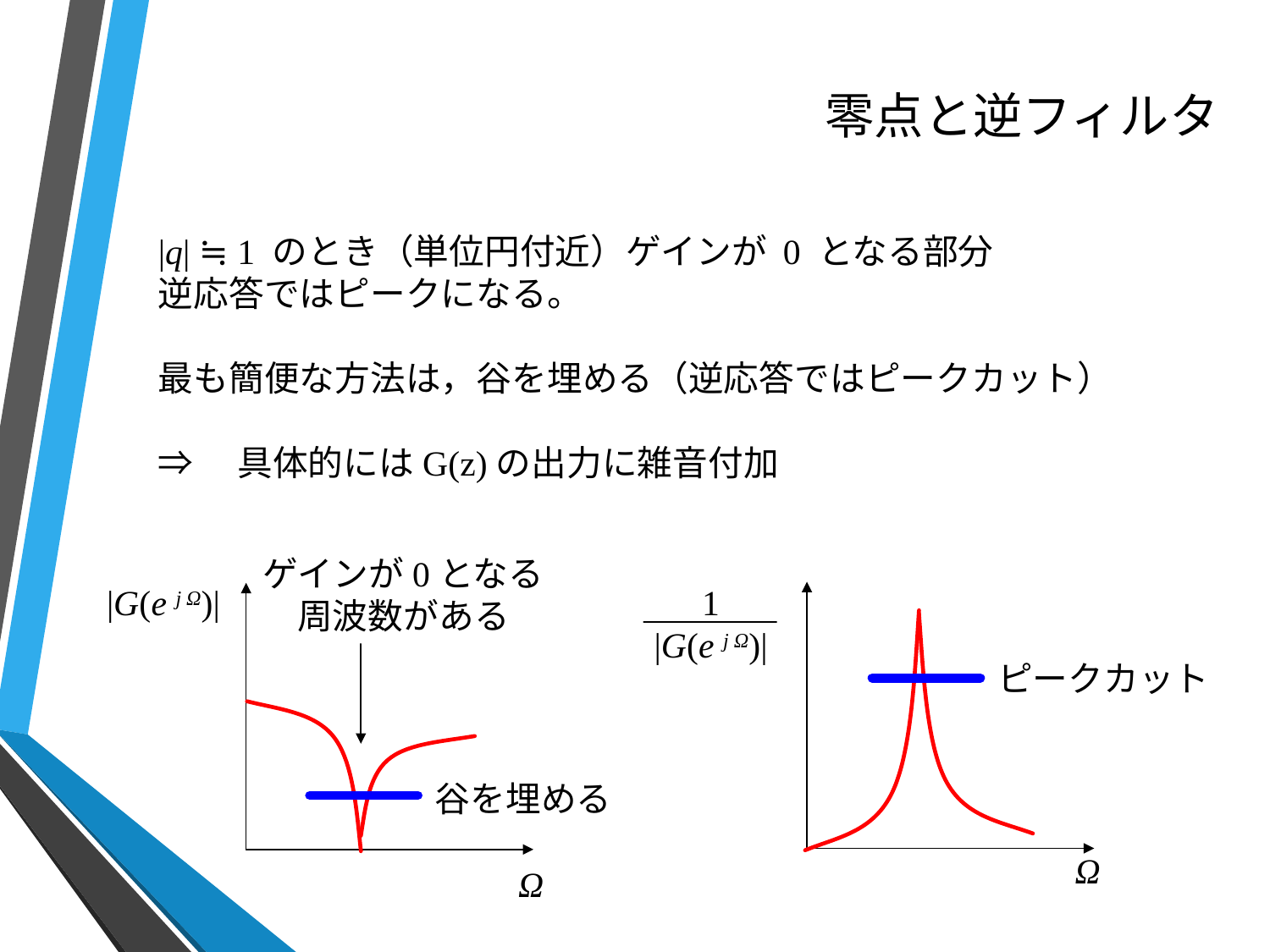

# 零点と逆フィルタ
|q| ≒ 1 のとき（単位円付近）ゲインが 0 となる部分
逆応答ではピークになる。

最も簡便な方法は，谷を埋める（逆応答ではピークカット）

⇒　具体的にはG(z)の出力に雑音付加
ゲインが0となる
周波数がある
|G(e j Ω)|
1
|G(e j Ω)|

Ω
Ω
ピークカット
谷を埋める